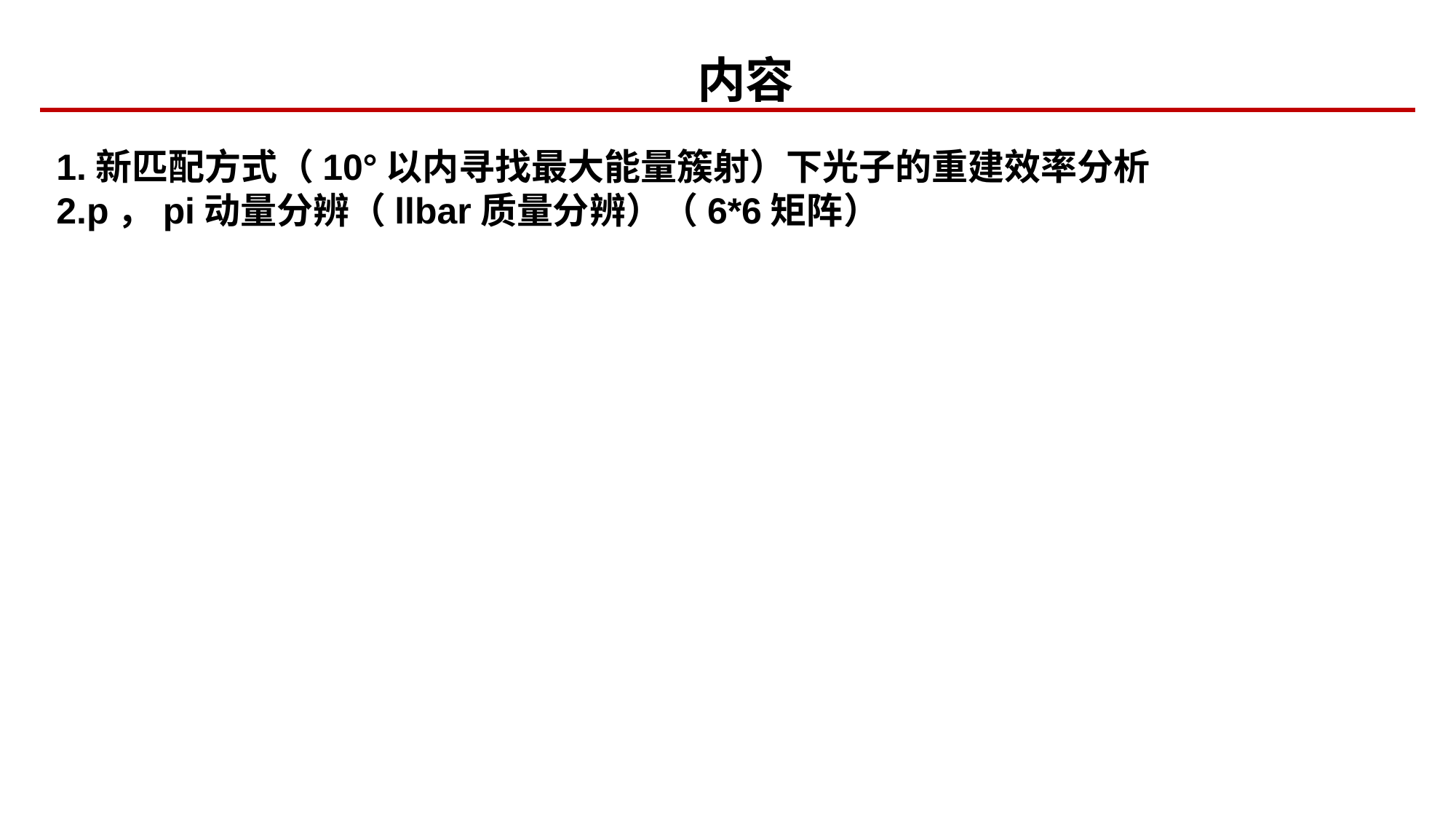

内容
1.新匹配方式（10°以内寻找最大能量簇射）下光子的重建效率分析
2.p，pi动量分辨（llbar质量分辨）（6*6矩阵）
2